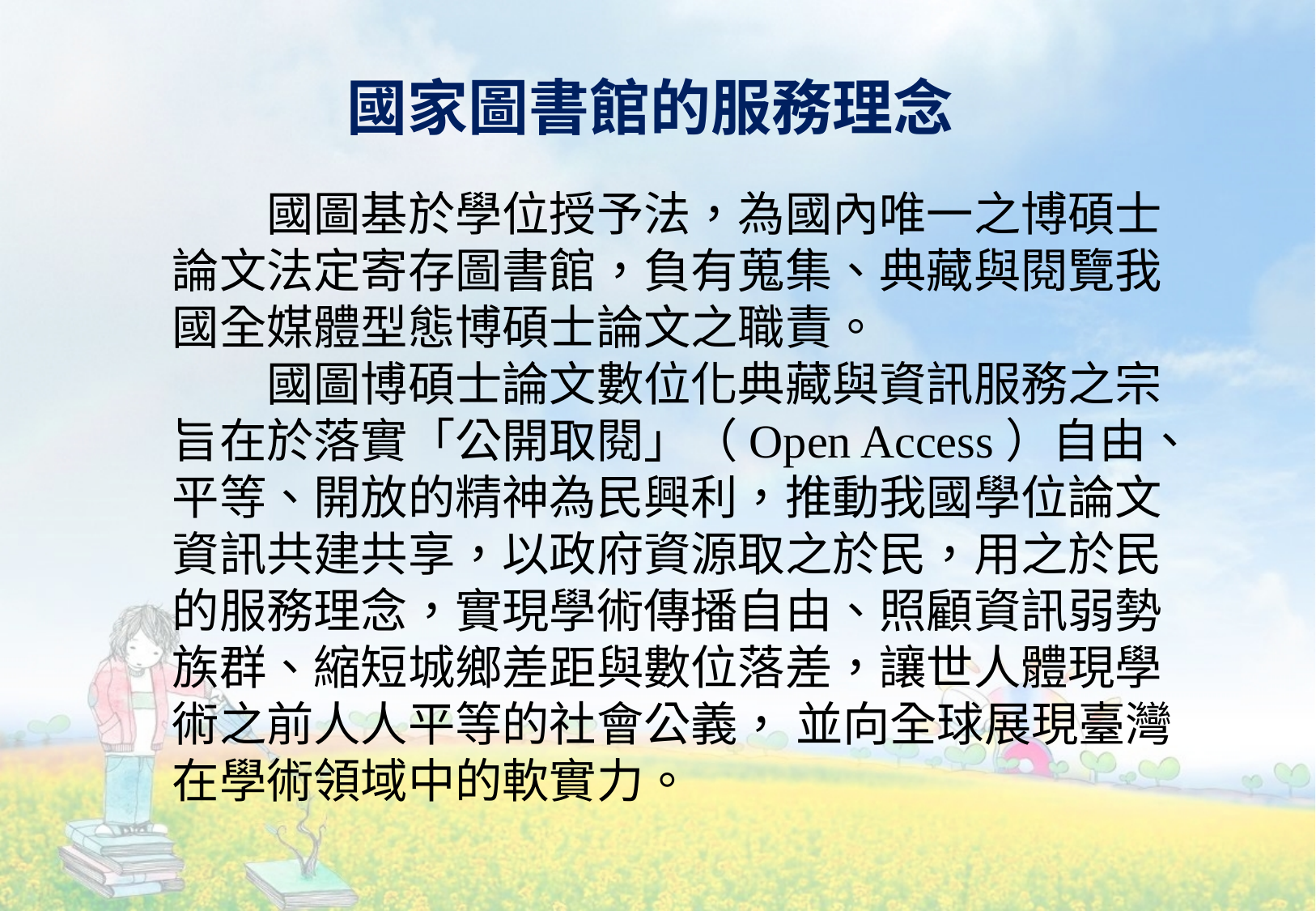

國家圖書館的服務理念
　　國圖基於學位授予法，為國內唯一之博碩士論文法定寄存圖書館，負有蒐集、典藏與閱覽我國全媒體型態博碩士論文之職責。
　　國圖博碩士論文數位化典藏與資訊服務之宗旨在於落實「公開取閱」（Open Access）自由、平等、開放的精神為民興利，推動我國學位論文資訊共建共享，以政府資源取之於民，用之於民的服務理念，實現學術傳播自由、照顧資訊弱勢族群、縮短城鄉差距與數位落差，讓世人體現學術之前人人平等的社會公義， 並向全球展現臺灣在學術領域中的軟實力。